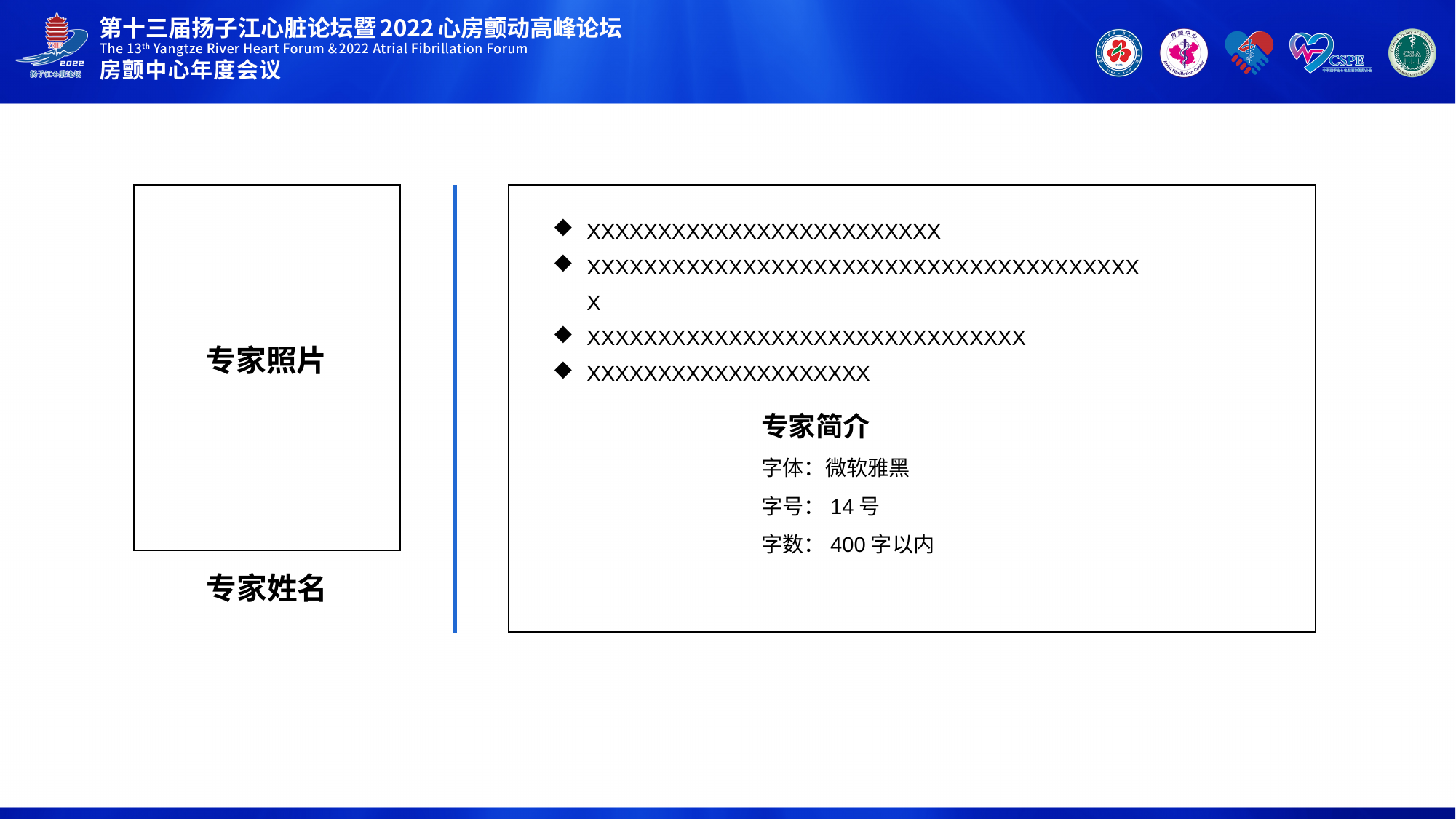

XXXXXXXXXXXXXXXXXXXXXXXXX
XXXXXXXXXXXXXXXXXXXXXXXXXXXXXXXXXXXXXXXX
XXXXXXXXXXXXXXXXXXXXXXXXXXXXXXX
XXXXXXXXXXXXXXXXXXXX
专家照片
专家简介
字体：微软雅黑
字号：14号
字数：400字以内
专家姓名